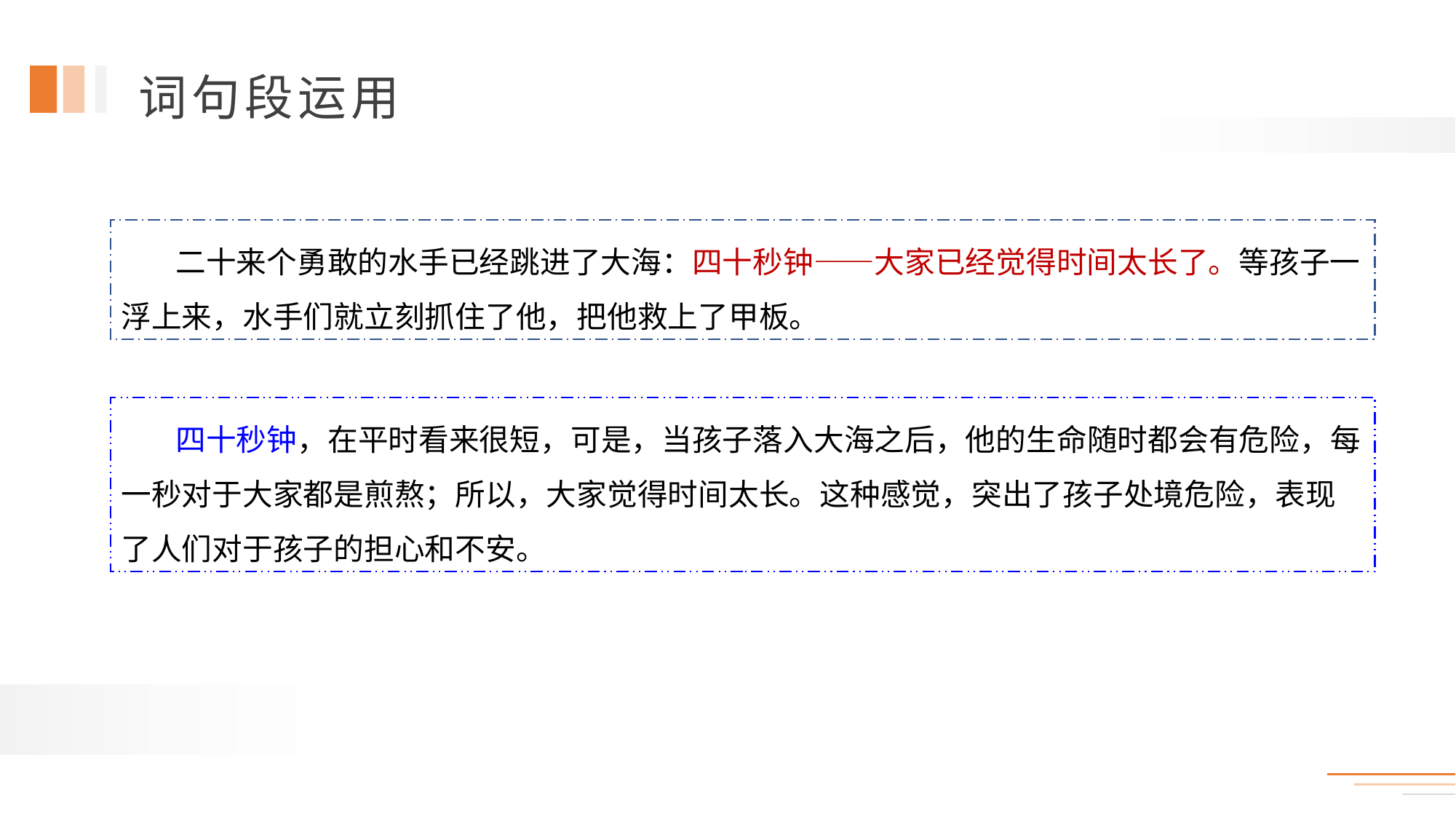

二十来个勇敢的水手已经跳进了大海：四十秒钟——大家已经觉得时间太长了。等孩子一浮上来，水手们就立刻抓住了他，把他救上了甲板。
四十秒钟，在平时看来很短，可是，当孩子落入大海之后，他的生命随时都会有危险，每一秒对于大家都是煎熬；所以，大家觉得时间太长。这种感觉，突出了孩子处境危险，表现了人们对于孩子的担心和不安。